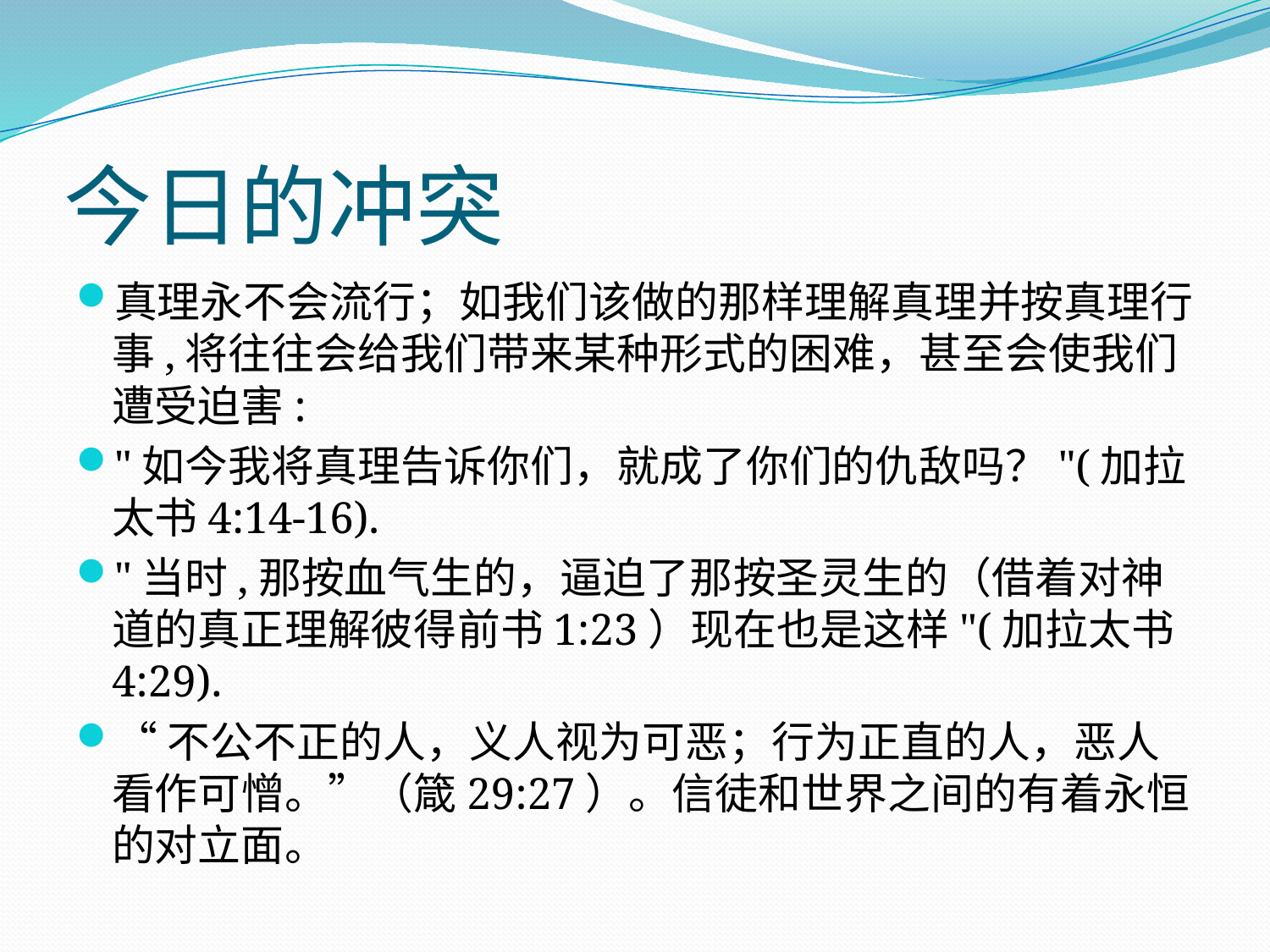

# 今日的冲突
真理永不会流行；如我们该做的那样理解真理并按真理行事,将往往会给我们带来某种形式的困难，甚至会使我们遭受迫害:
"如今我将真理告诉你们，就成了你们的仇敌吗？"(加拉太书4:14-16).
"当时,那按血气生的，逼迫了那按圣灵生的（借着对神道的真正理解彼得前书1:23）现在也是这样"(加拉太书4:29).
“不公不正的人，义人视为可恶；行为正直的人，恶人看作可憎。”（箴29:27）。信徒和世界之间的有着永恒的对立面。